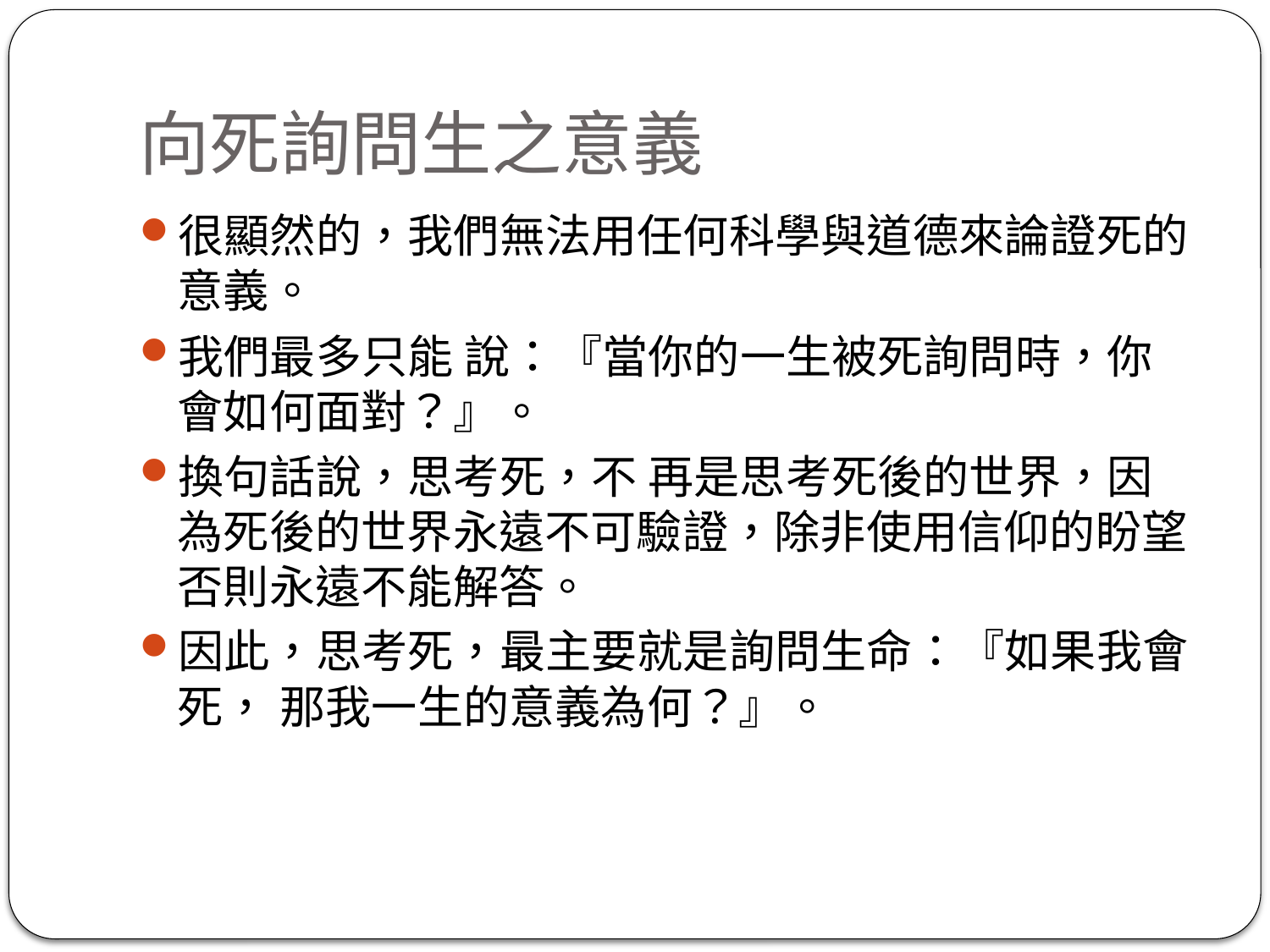

# 向死詢問生之意義
很顯然的，我們無法用任何科學與道德來論證死的意義。
我們最多只能 說：『當你的一生被死詢問時，你會如何面對？』。
換句話說，思考死，不 再是思考死後的世界，因為死後的世界永遠不可驗證，除非使用信仰的盼望 否則永遠不能解答。
因此，思考死，最主要就是詢問生命：『如果我會死， 那我一生的意義為何？』。